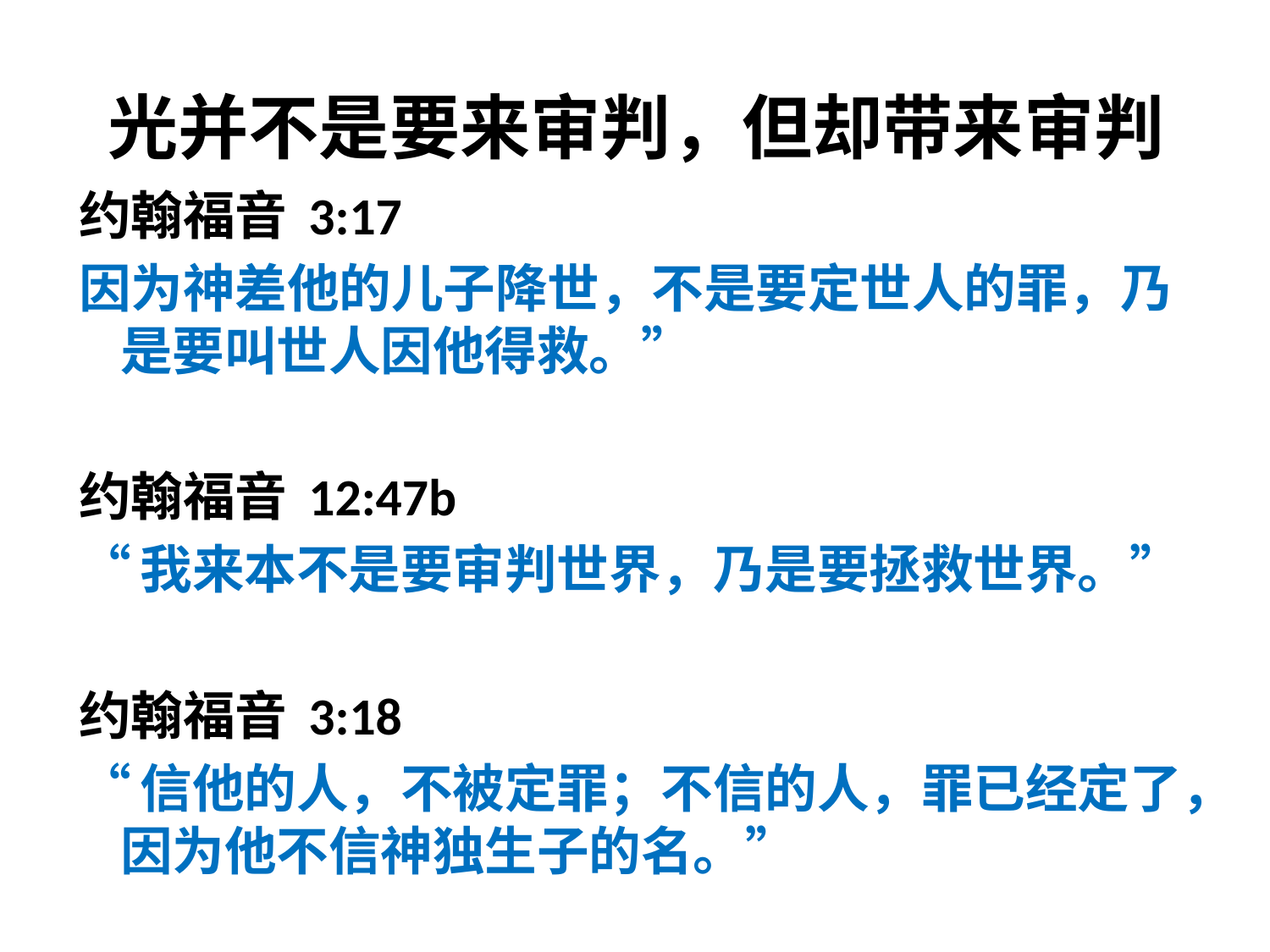

# 光并不是要来审判，但却带来审判
约翰福音 3:17
因为神差他的儿子降世，不是要定世人的罪，乃是要叫世人因他得救。”

约翰福音 12:47b
“我来本不是要审判世界，乃是要拯救世界。”

约翰福音 3:18
“信他的人，不被定罪；不信的人，罪已经定了，因为他不信神独生子的名。”